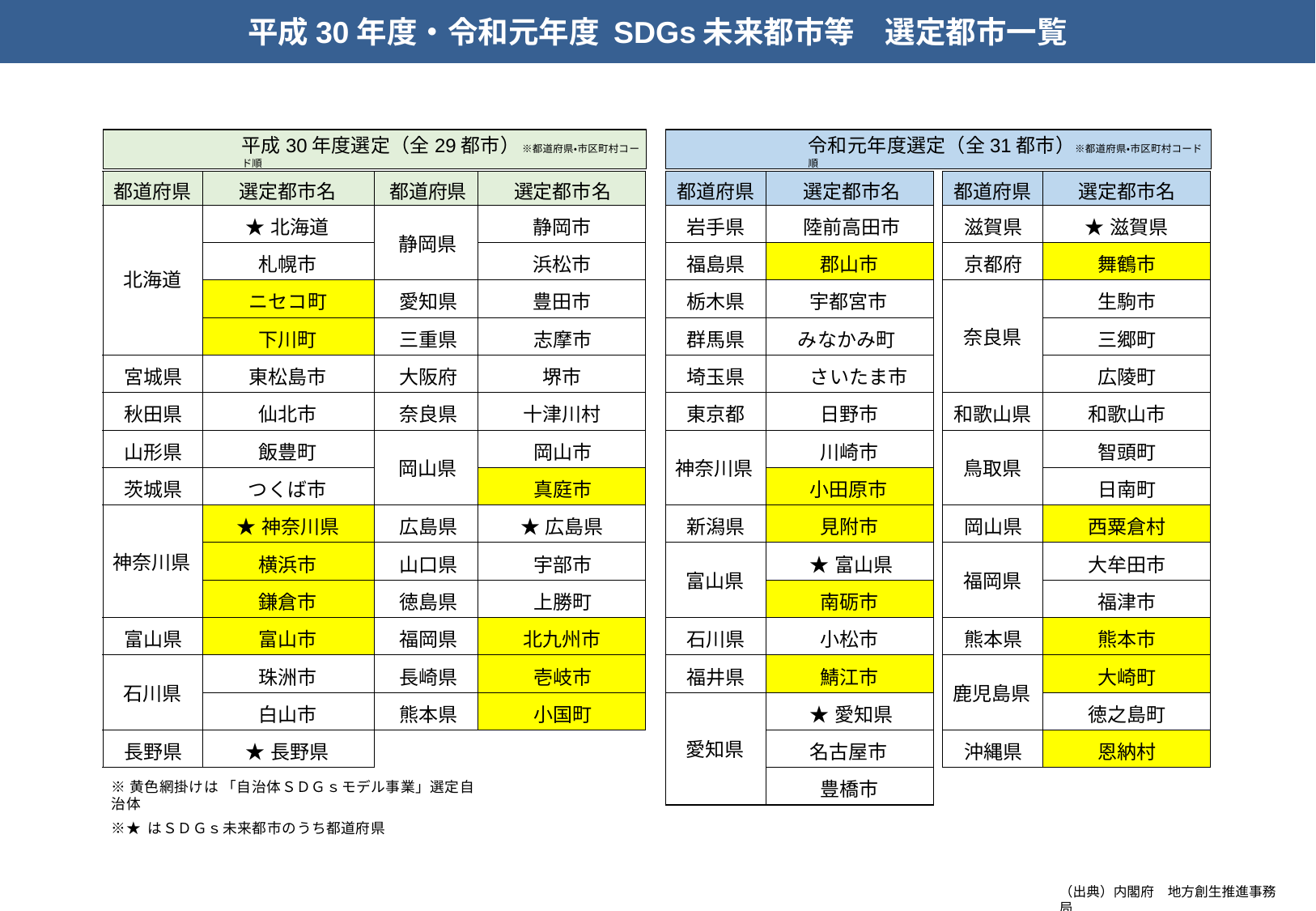

平成30年度・令和元年度 SDGs未来都市等　選定都市一覧
平成30年度選定（全29都市）※都道府県・市区町村コード順
令和元年度選定（全31都市）※都道府県・市区町村コード順
| 都道府県 | 選定都市名 | 都道府県 | 選定都市名 |
| --- | --- | --- | --- |
| 北海道 | ★北海道 | 静岡県 | 静岡市 |
|  | 札幌市 |  | 浜松市 |
|  | ニセコ町 | 愛知県 | 豊田市 |
|  | 下川町 | 三重県 | 志摩市 |
| 宮城県 | 東松島市 | 大阪府 | 堺市 |
| 秋田県 | 仙北市 | 奈良県 | 十津川村 |
| 山形県 | 飯豊町 | 岡山県 | 岡山市 |
| 茨城県 | つくば市 |  | 真庭市 |
| 神奈川県 | ★神奈川県 | 広島県 | ★広島県 |
|  | 横浜市 | 山口県 | 宇部市 |
|  | 鎌倉市 | 徳島県 | 上勝町 |
| 富山県 | 富山市 | 福岡県 | 北九州市 |
| 石川県 | 珠洲市 | 長崎県 | 壱岐市 |
|  | 白山市 | 熊本県 | 小国町 |
| 長野県 | ★長野県 |  |  |
| 都道府県 | 選定都市名 |
| --- | --- |
| 岩手県 | 陸前高田市 |
| 福島県 | 郡山市 |
| 栃木県 | 宇都宮市 |
| 群馬県 | みなかみ町 |
| 埼玉県 | さいたま市 |
| 東京都 | 日野市 |
| 神奈川県 | 川崎市 |
|  | 小田原市 |
| 新潟県 | 見附市 |
| 富山県 | ★富山県 |
|  | 南砺市 |
| 石川県 | 小松市 |
| 福井県 | 鯖江市 |
| 愛知県 | ★愛知県 |
|  | 名古屋市 |
|  | 豊橋市 |
| 都道府県 | 選定都市名 |
| --- | --- |
| 滋賀県 | ★滋賀県 |
| 京都府 | 舞鶴市 |
| 奈良県 | 生駒市 |
|  | 三郷町 |
|  | 広陵町 |
| 和歌山県 | 和歌山市 |
| 鳥取県 | 智頭町 |
|  | 日南町 |
| 岡山県 | 西粟倉村 |
| 福岡県 | 大牟田市 |
|  | 福津市 |
| 熊本県 | 熊本市 |
| 鹿児島県 | 大崎町 |
|  | 徳之島町 |
| 沖縄県 | 恩納村 |
※黄色網掛けは 「自治体ＳＤＧｓモデル事業」選定自治体
※★ はＳＤＧｓ未来都市のうち都道府県
（出典）内閣府　地方創生推進事務局